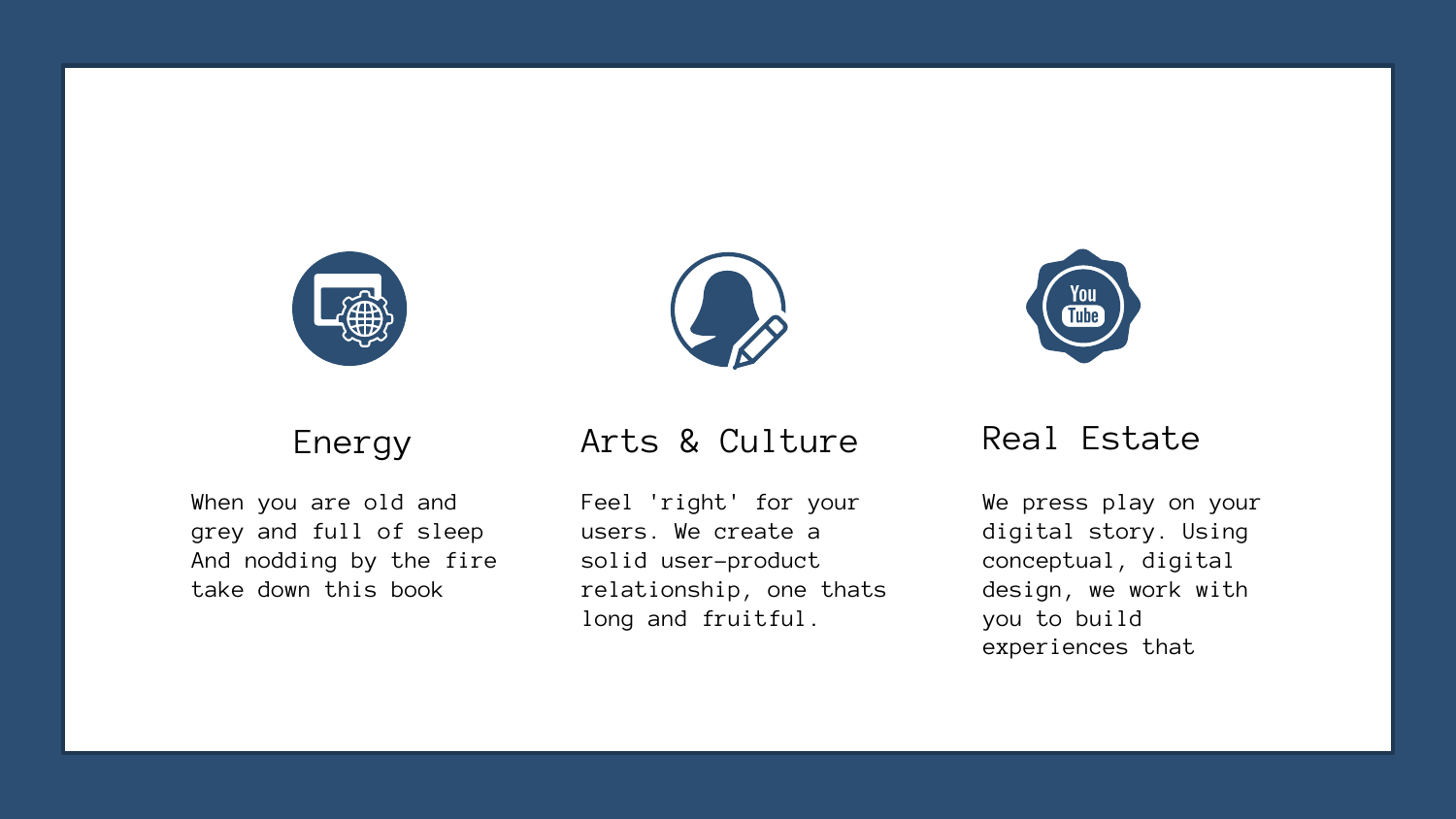

在此输入你的标题
Real Estate
在此输入你的标题
Arts & Culture
Energy
When you are old and grey and full of sleep And nodding by the fire take down this book
Feel 'right' for your users. We create a solid user-product relationship, one thats long and fruitful.
We press play on your digital story. Using conceptual, digital design, we work with you to build experiences that